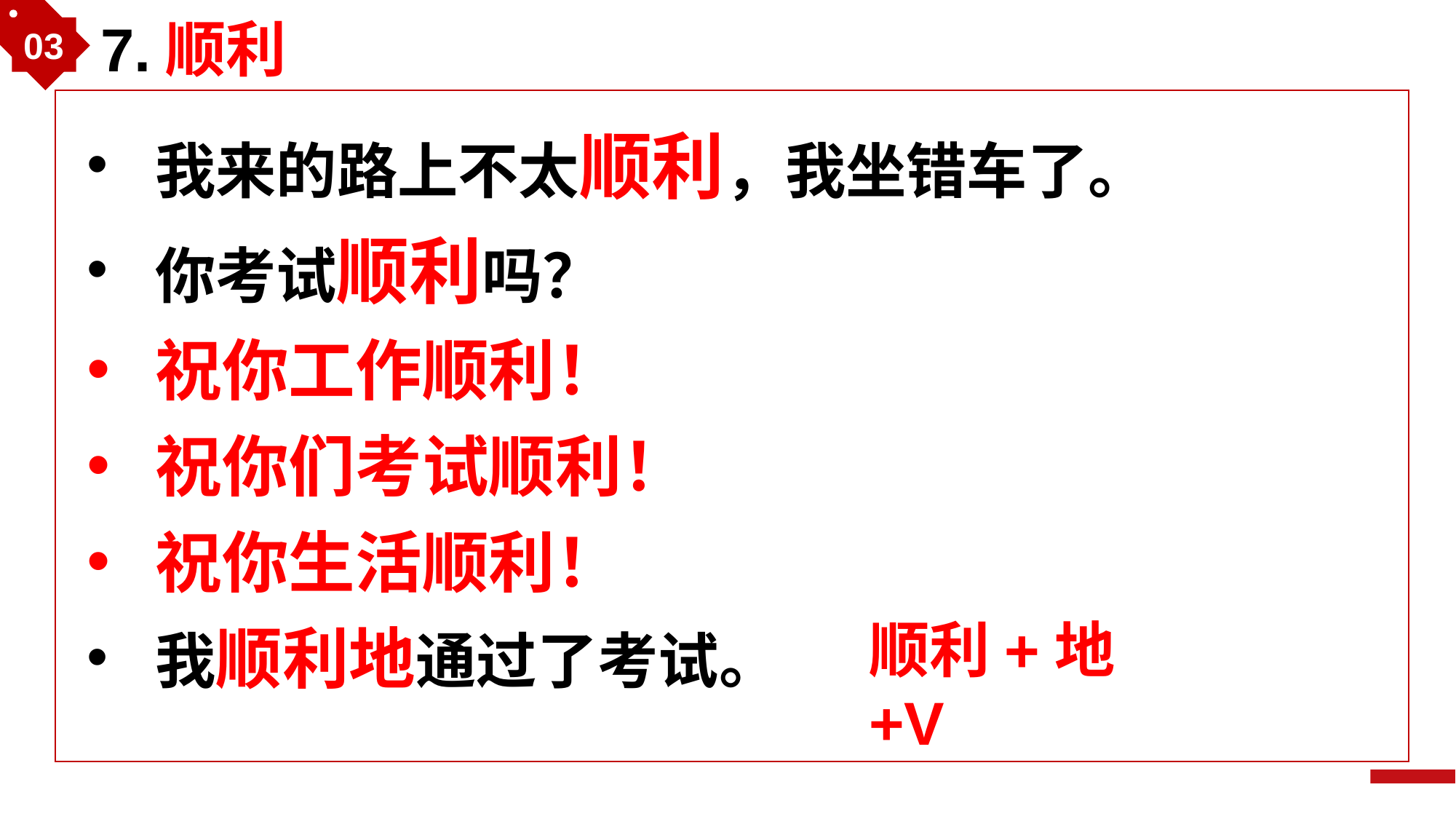

03
7.顺利

我来的路上不太顺利，我坐错车了。
你考试顺利吗？
祝你工作顺利！
祝你们考试顺利！
祝你生活顺利！
我顺利地通过了考试。
顺利+地+V